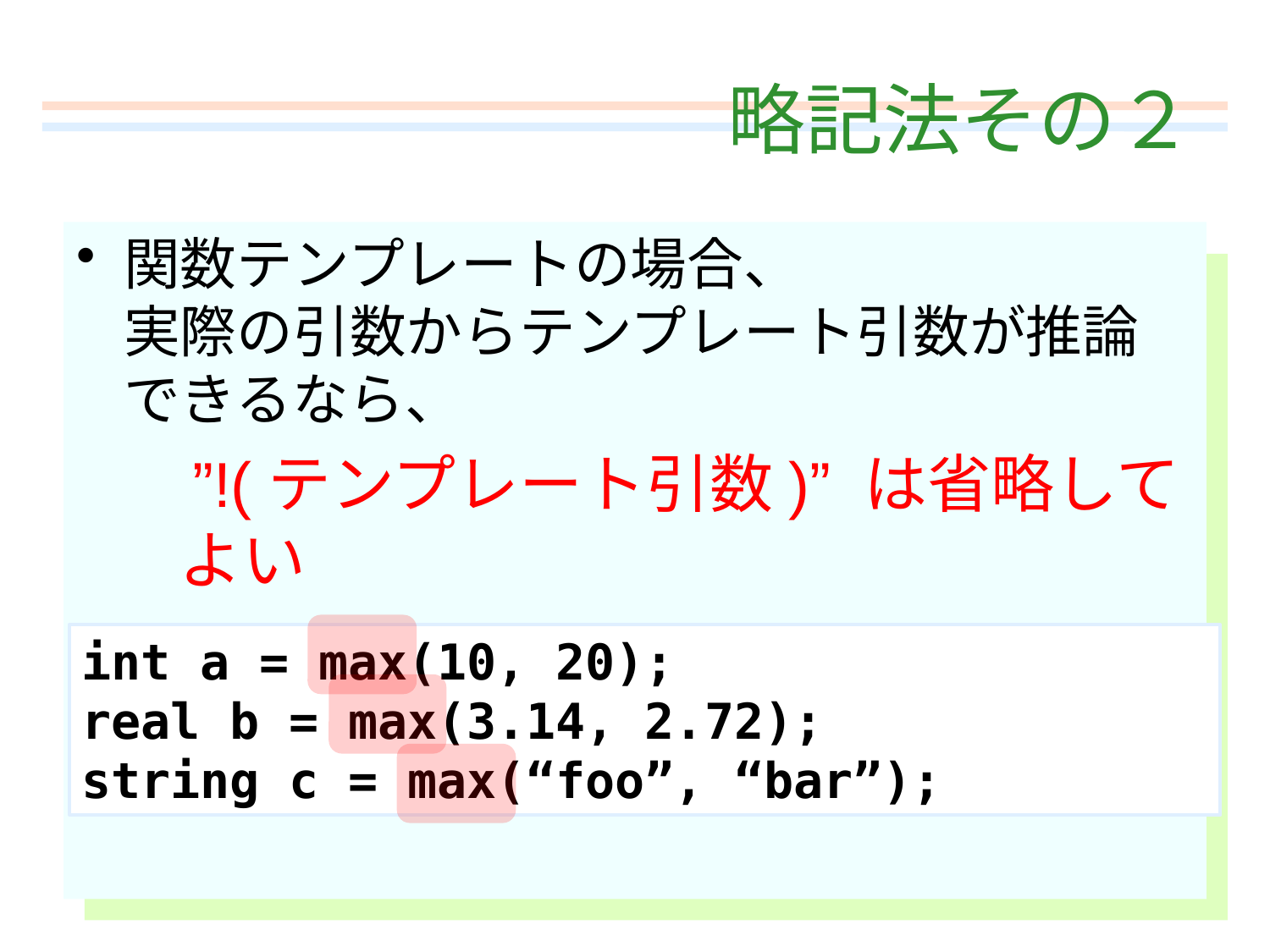

# 略記法その２
関数テンプレートの場合、
実際の引数からテンプレート引数が推論できるなら、
   ”!(テンプレート引数)” は省略してよい

int a = max(10, 20);
real b = max(3.14, 2.72);
string c = max(“foo”, “bar”);